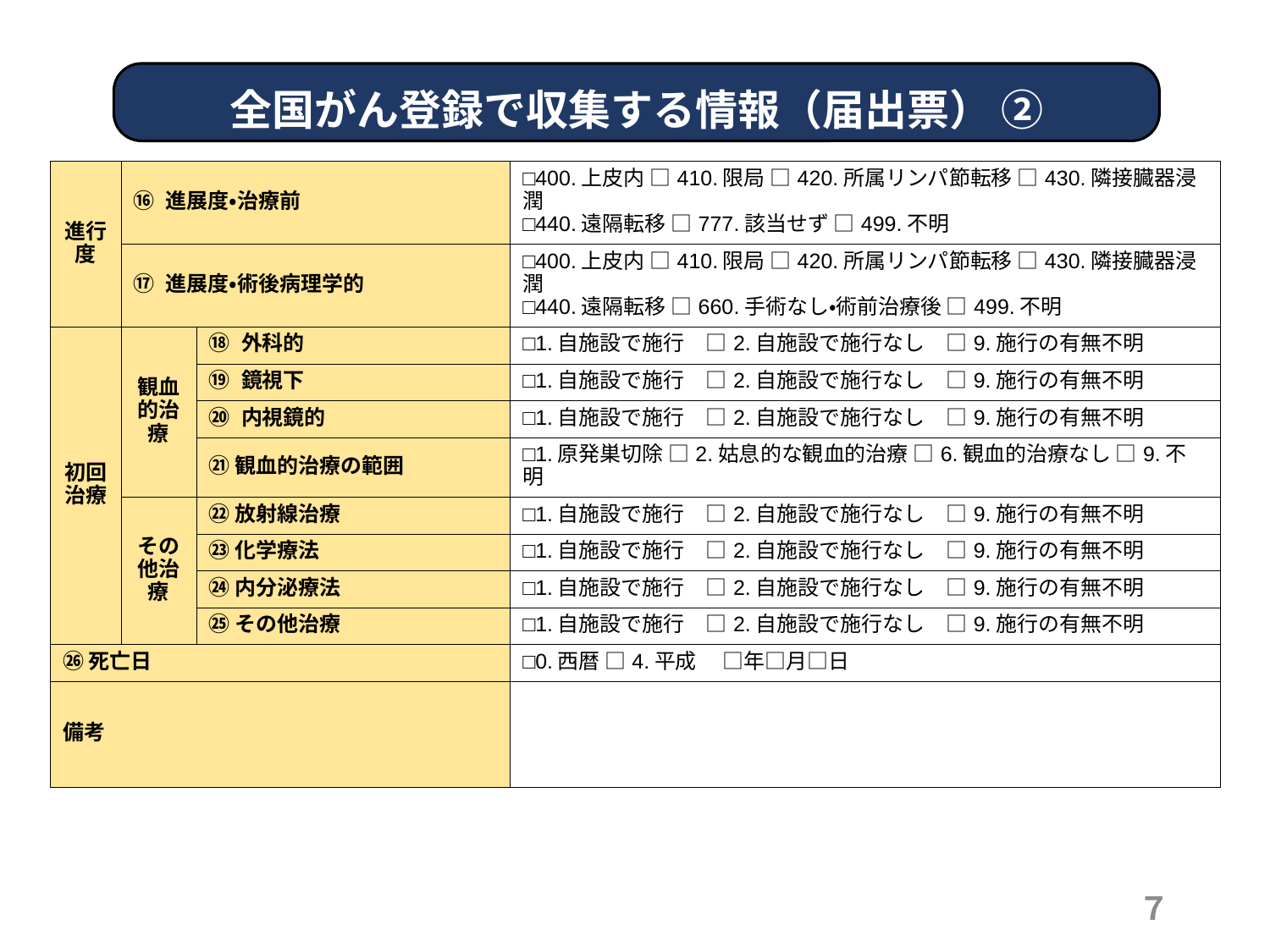

全国がん登録で収集する情報（届出票） ②
| 進行度 | ⑯ 進展度・治療前 |  | □400.上皮内 □410.限局 □420.所属リンパ節転移 □430.隣接臓器浸潤 □440.遠隔転移 □777.該当せず □499.不明 |
| --- | --- | --- | --- |
|  | ⑰ 進展度・術後病理学的 |  | □400.上皮内 □410.限局 □420.所属リンパ節転移 □430.隣接臓器浸潤 □440.遠隔転移 □660.手術なし・術前治療後 □499.不明 |
| 初回治療 | 観血的治療 | ⑱ 外科的 | □1.自施設で施行　□2.自施設で施行なし　□9.施行の有無不明 |
|  |  | ⑲ 鏡視下 | □1.自施設で施行　□2.自施設で施行なし　□9.施行の有無不明 |
|  |  | ⑳ 内視鏡的 | □1.自施設で施行　□2.自施設で施行なし　□9.施行の有無不明 |
|  |  | ㉑ 観血的治療の範囲 | □1.原発巣切除 □2.姑息的な観血的治療 □6.観血的治療なし □9.不明 |
|  | その他治療 | ㉒ 放射線治療 | □1.自施設で施行　□2.自施設で施行なし　□9.施行の有無不明 |
|  |  | ㉓ 化学療法 | □1.自施設で施行　□2.自施設で施行なし　□9.施行の有無不明 |
|  |  | ㉔ 内分泌療法 | □1.自施設で施行　□2.自施設で施行なし　□9.施行の有無不明 |
|  |  | ㉕ その他治療 | □1.自施設で施行　□2.自施設で施行なし　□9.施行の有無不明 |
| ㉖ 死亡日 |  |  | □0.西暦 □4.平成 　□年□月□日 |
| 備考 |  |  |  |
７